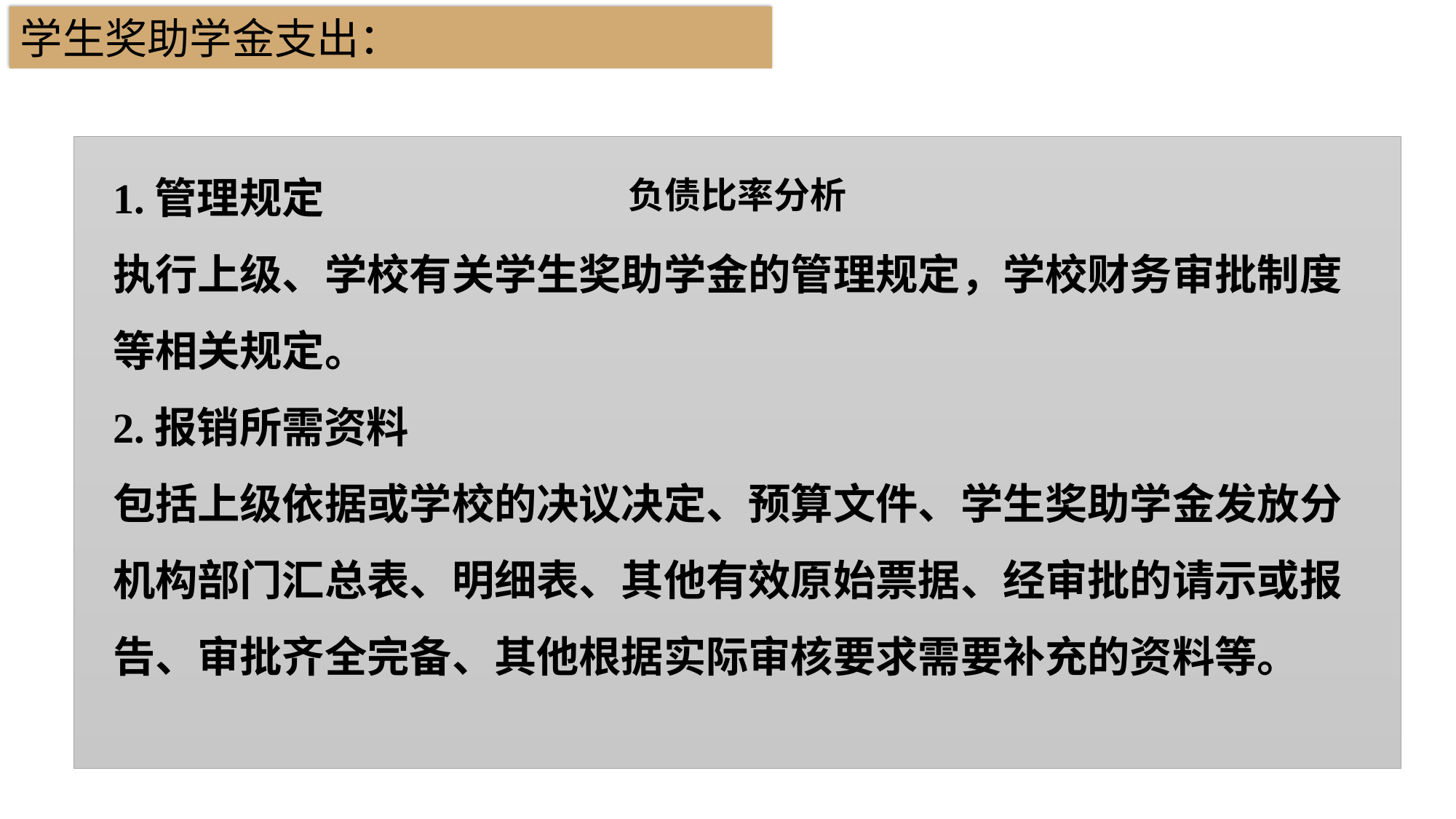

学生奖助学金支出：

### Chart: 负债比率分析

| Category |
|---|
1.管理规定
执行上级、学校有关学生奖助学金的管理规定，学校财务审批制度等相关规定。
2.报销所需资料
包括上级依据或学校的决议决定、预算文件、学生奖助学金发放分机构部门汇总表、明细表、其他有效原始票据、经审批的请示或报告、审批齐全完备、其他根据实际审核要求需要补充的资料等。